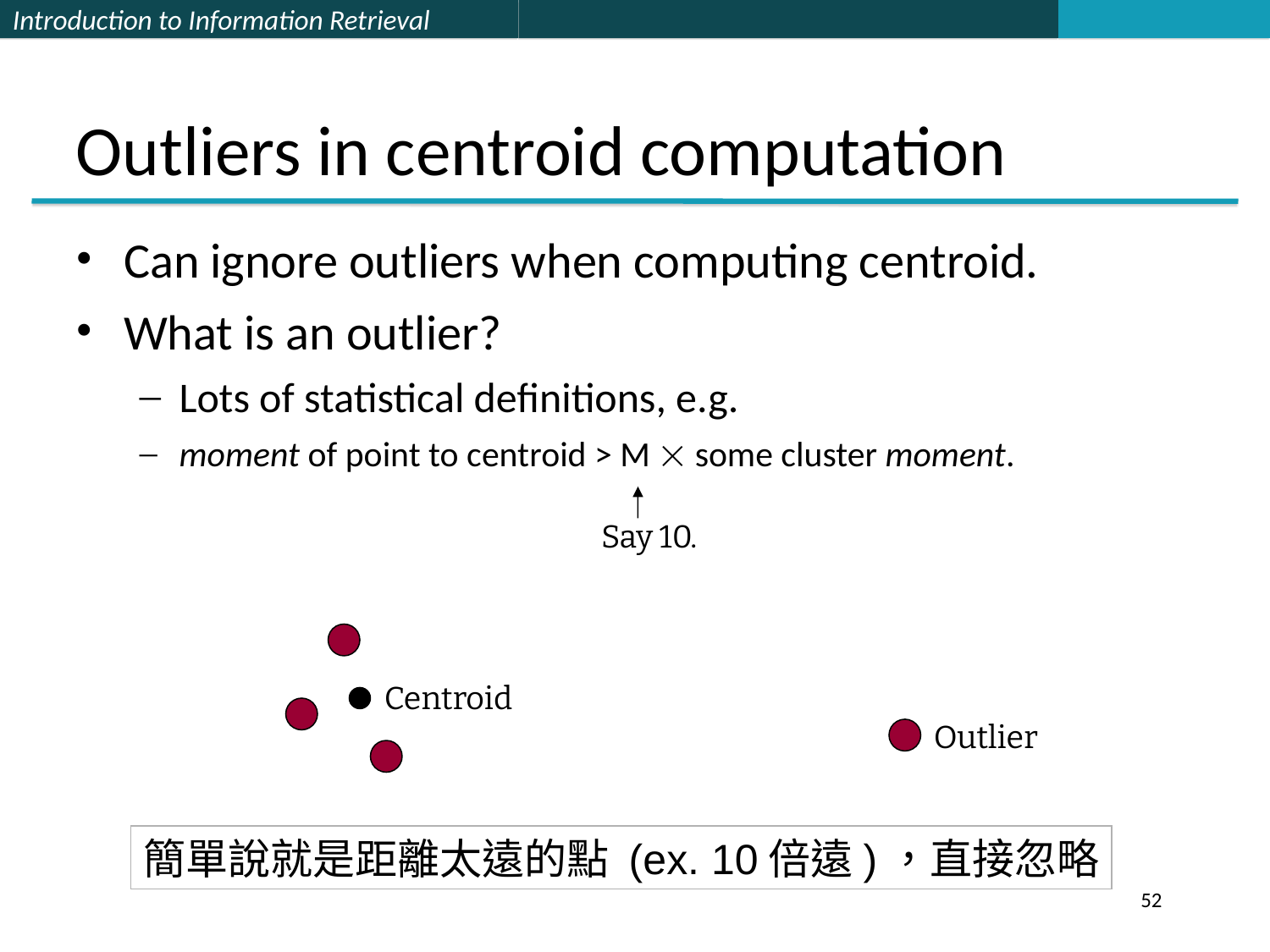

# Outliers in centroid computation
Can ignore outliers when computing centroid.
What is an outlier?
Lots of statistical definitions, e.g.
moment of point to centroid > M × some cluster moment.

Say 10.

Centroid

Outlier

簡單說就是距離太遠的點 (ex. 10倍遠)，直接忽略
52